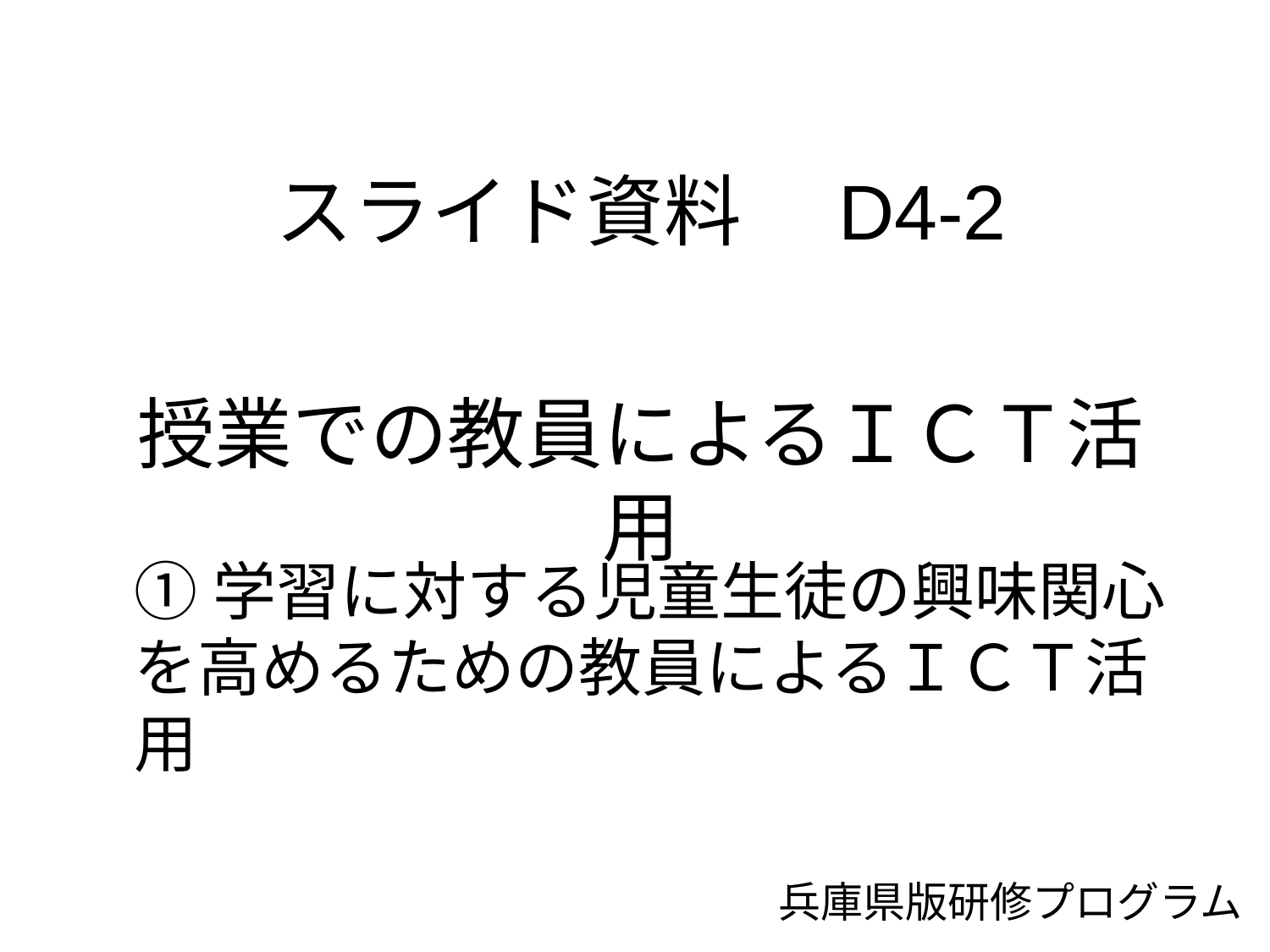

スライド資料　D4-2
# 授業での教員によるＩＣＴ活用
①学習に対する児童生徒の興味関心を高めるための教員によるＩＣＴ活用
兵庫県版研修プログラム